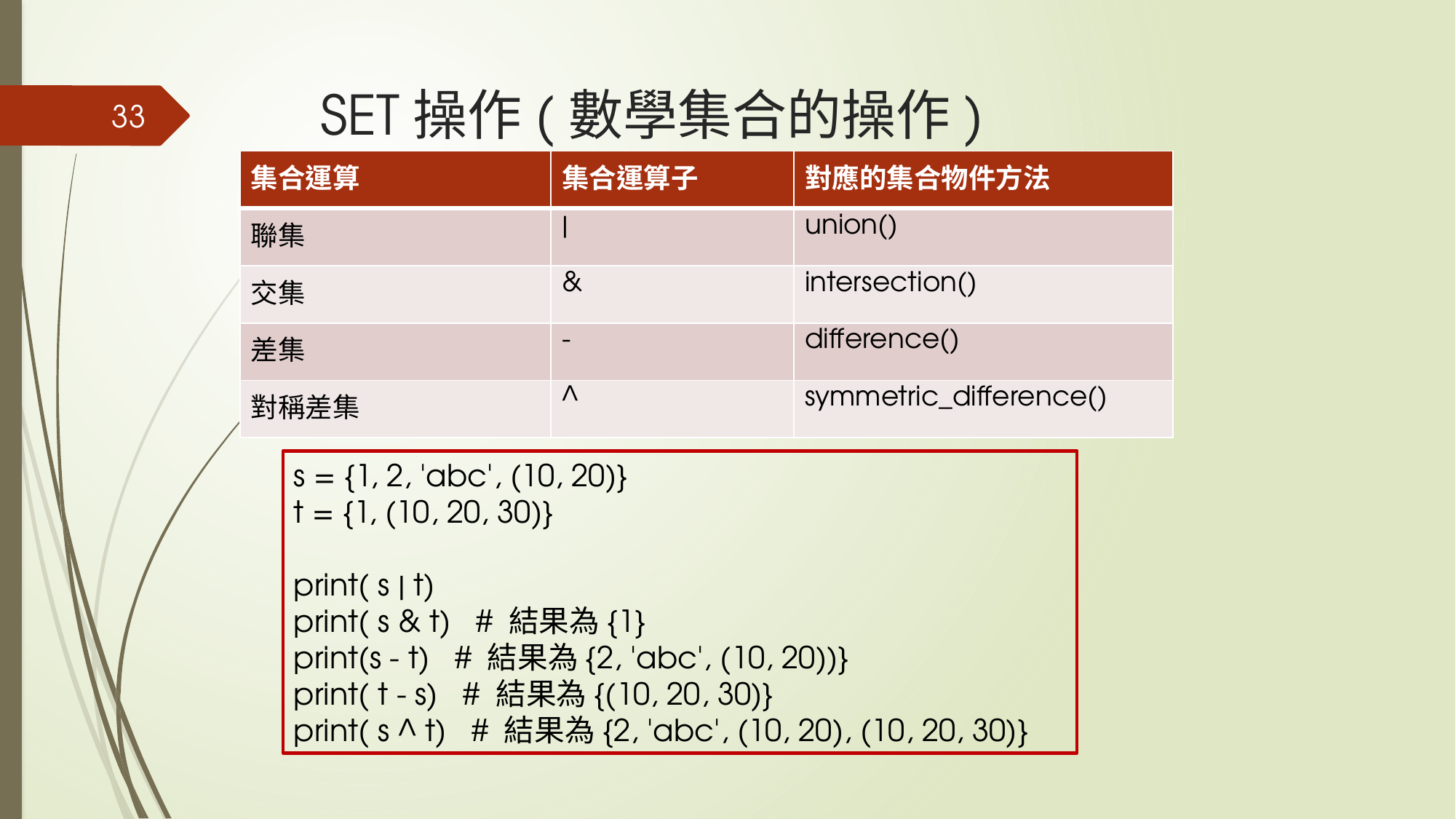

# SET操作(數學集合的操作)
33
| 集合運算 | 集合運算子 | 對應的集合物件方法 |
| --- | --- | --- |
| 聯集 | | | union() |
| 交集 | & | intersection() |
| 差集 | - | difference() |
| 對稱差集 | ^ | symmetric\_difference() |
s = {1, 2, 'abc', (10, 20)}
t = {1, (10, 20, 30)}

print( s | t)
print( s & t)   # 結果為{1}
print(s - t)   # 結果為{2, 'abc', (10, 20))}
print( t - s)   # 結果為{(10, 20, 30)}
print( s ^ t)   # 結果為{2, 'abc', (10, 20), (10, 20, 30)}